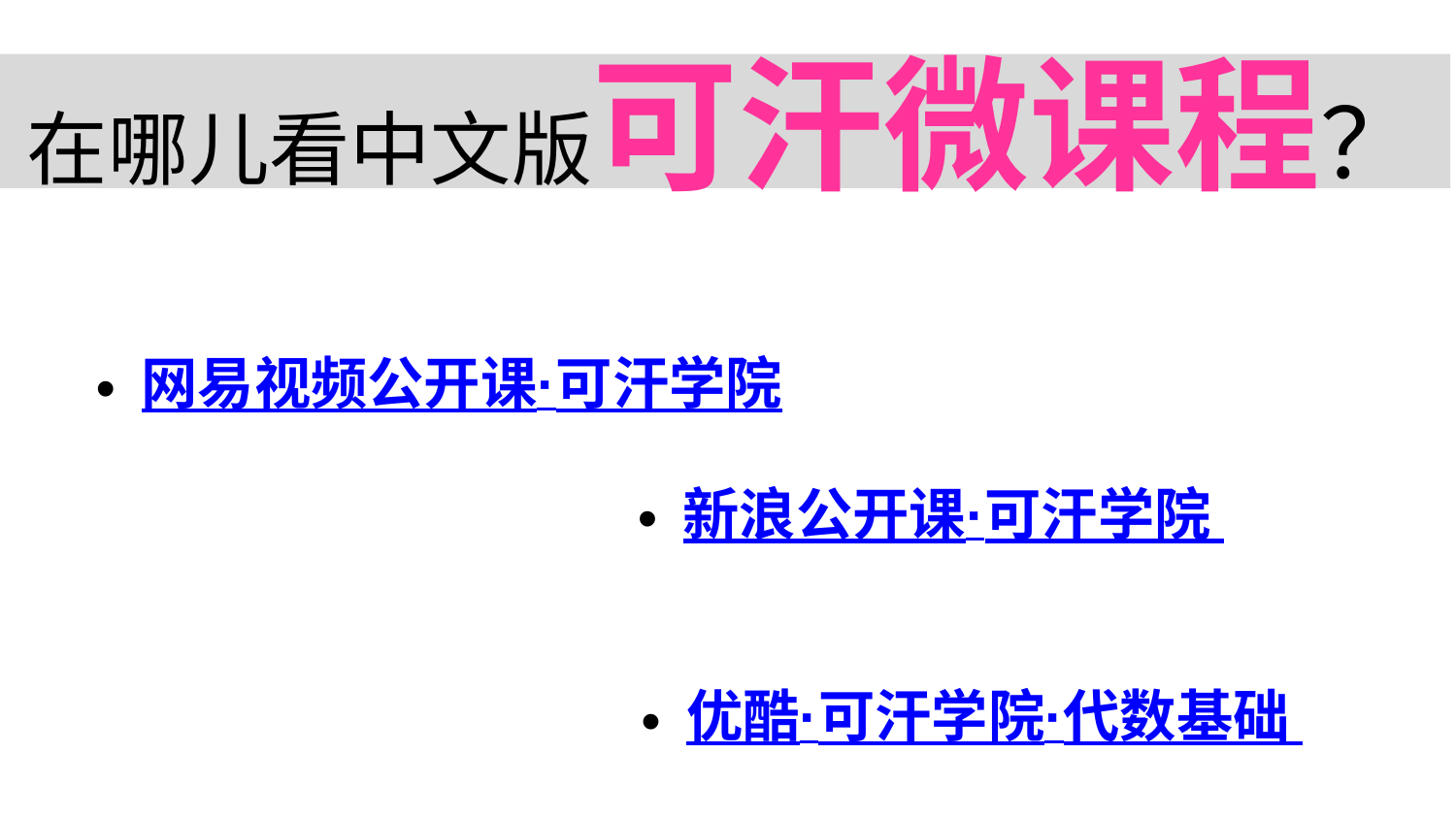

# 在哪儿看中文版可汗微课程？
网易视频公开课·可汗学院
新浪公开课·可汗学院
优酷·可汗学院·代数基础